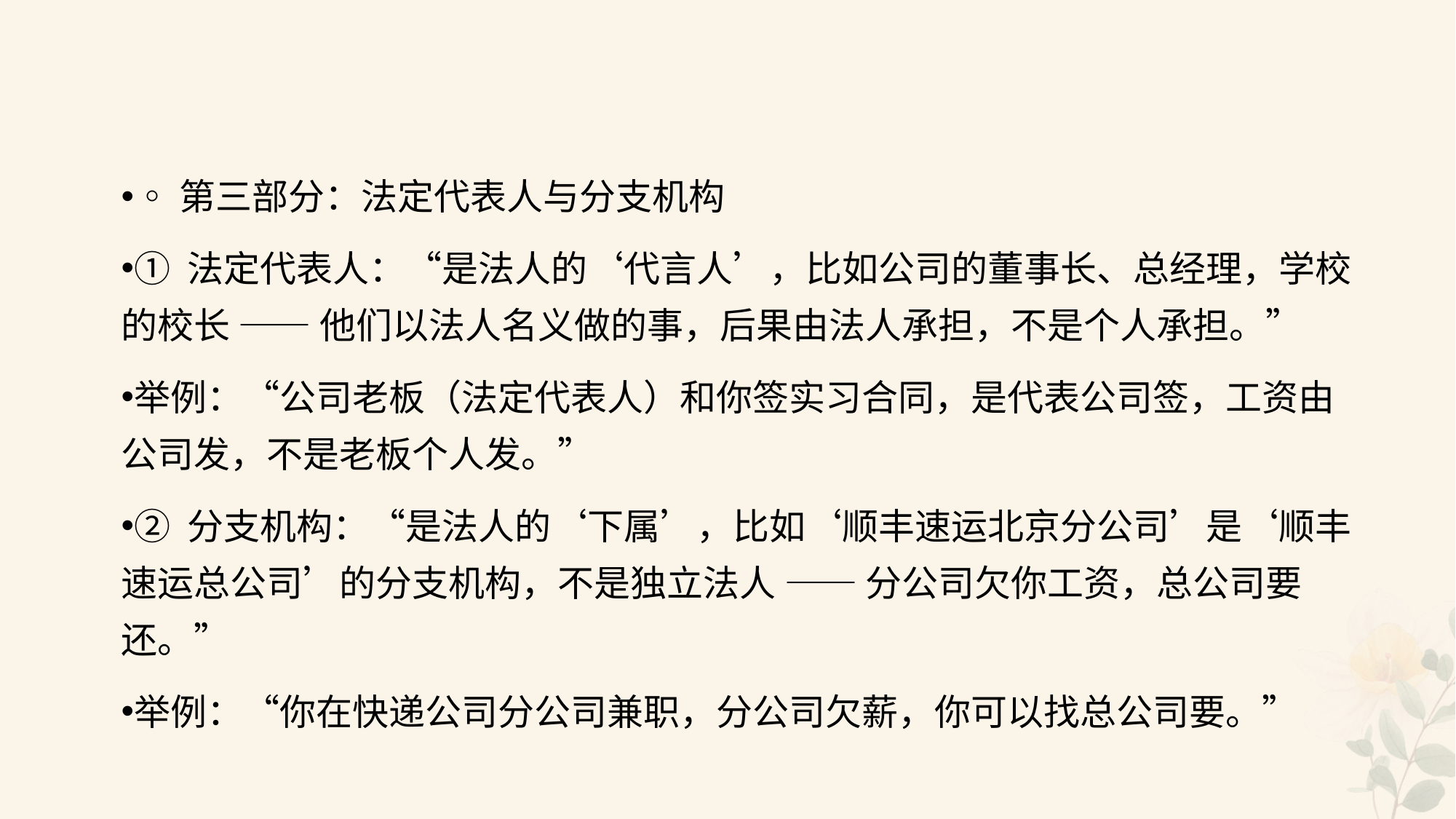

#
◦第三部分：法定代表人与分支机构
① 法定代表人：“是法人的‘代言人’，比如公司的董事长、总经理，学校的校长 —— 他们以法人名义做的事，后果由法人承担，不是个人承担。”
举例：“公司老板（法定代表人）和你签实习合同，是代表公司签，工资由公司发，不是老板个人发。”
② 分支机构：“是法人的‘下属’，比如‘顺丰速运北京分公司’是‘顺丰速运总公司’的分支机构，不是独立法人 —— 分公司欠你工资，总公司要还。”
举例：“你在快递公司分公司兼职，分公司欠薪，你可以找总公司要。”